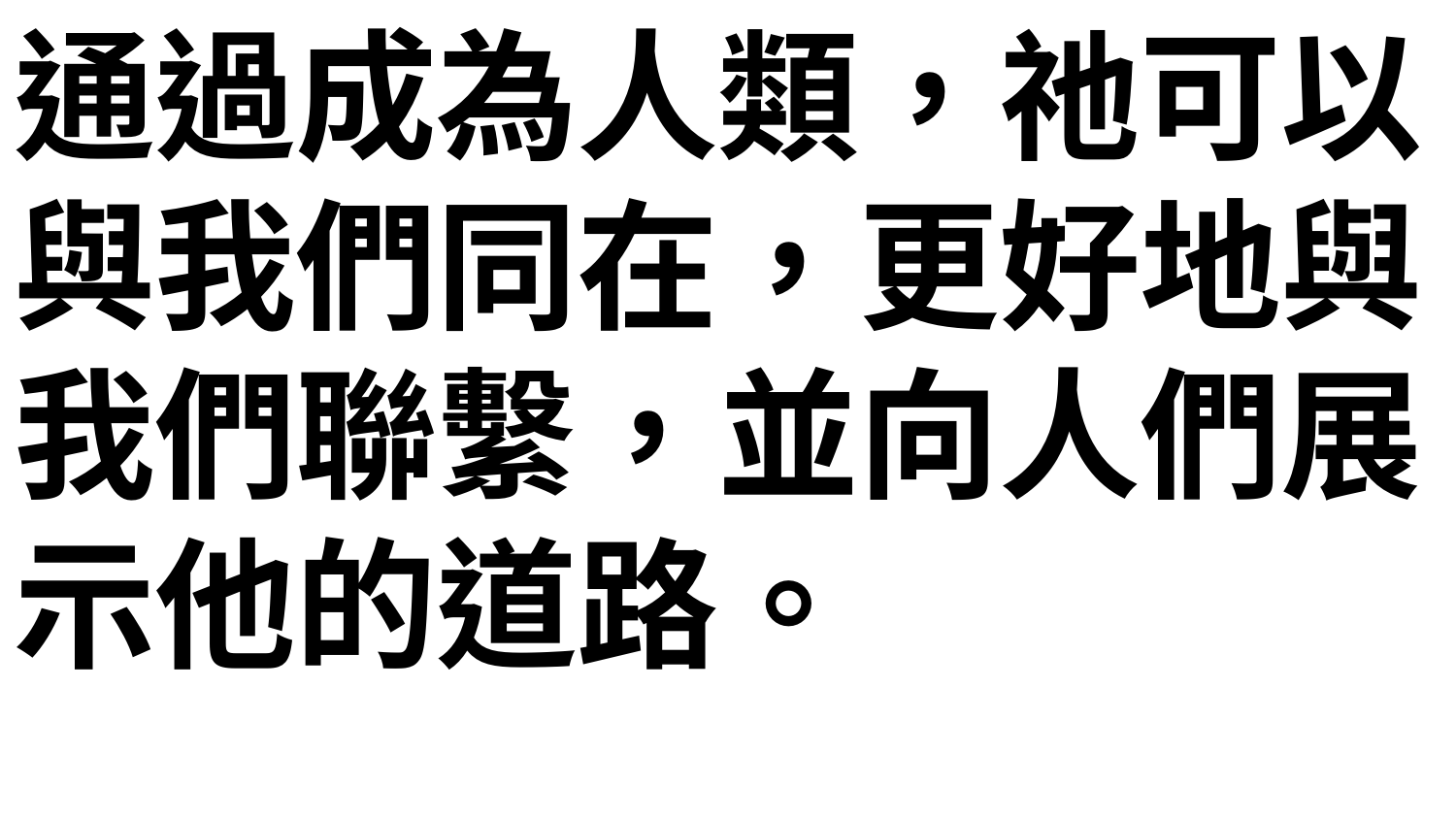

通過成為人類，祂可以與我們同在，更好地與我們聯繫，並向人們展示他的道路。